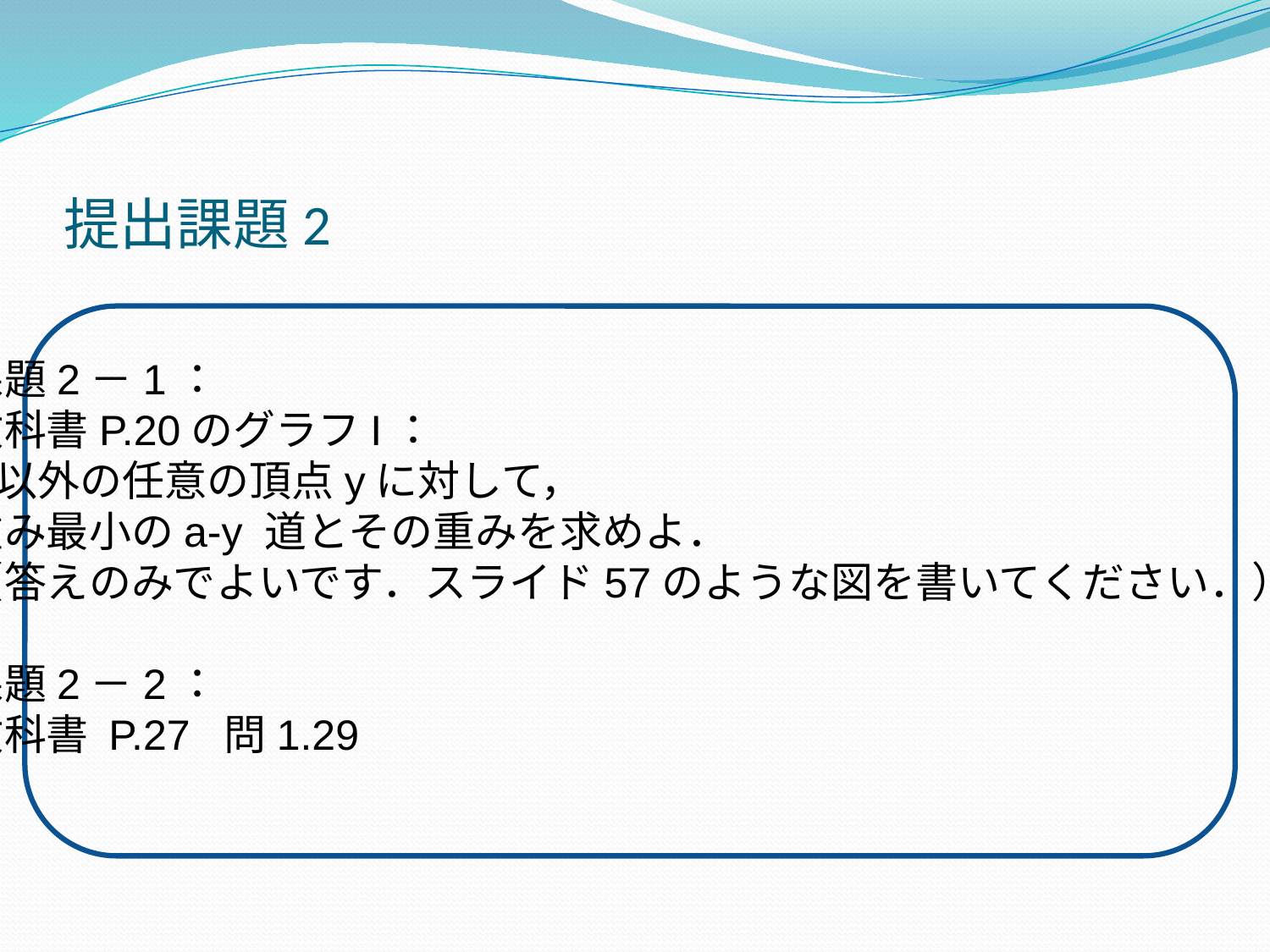

# 提出課題2

課題2－1：
教科書P.20のグラフI：
a以外の任意の頂点yに対して，
重み最小のa-y 道とその重みを求めよ．
（答えのみでよいです．スライド57のような図を書いてください．）

課題2－2：
教科書 P.27  問1.29